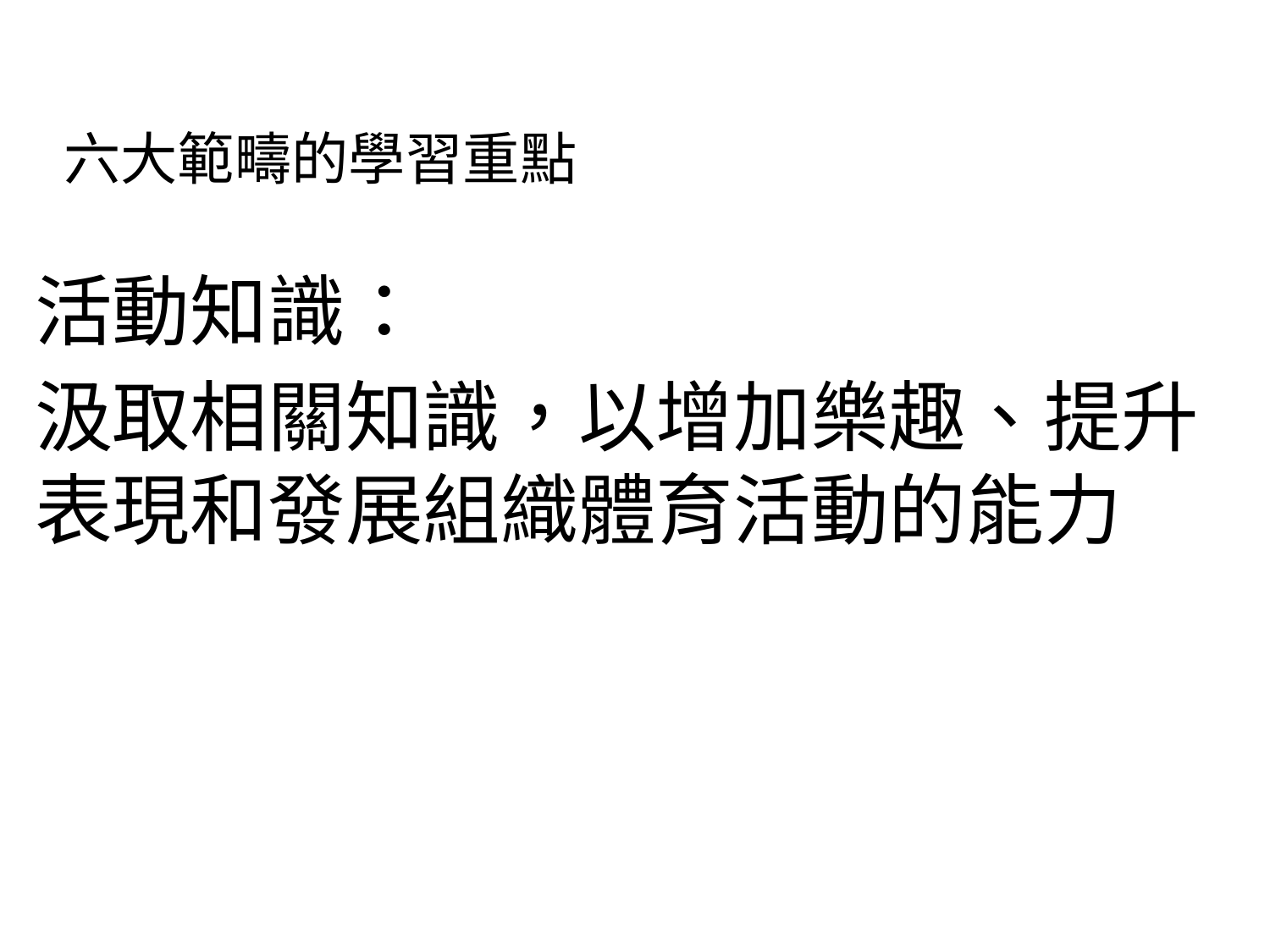

# 六大範疇的學習重點
活動知識：
汲取相關知識，以增加樂趣、提升表現和發展組織體育活動的能力